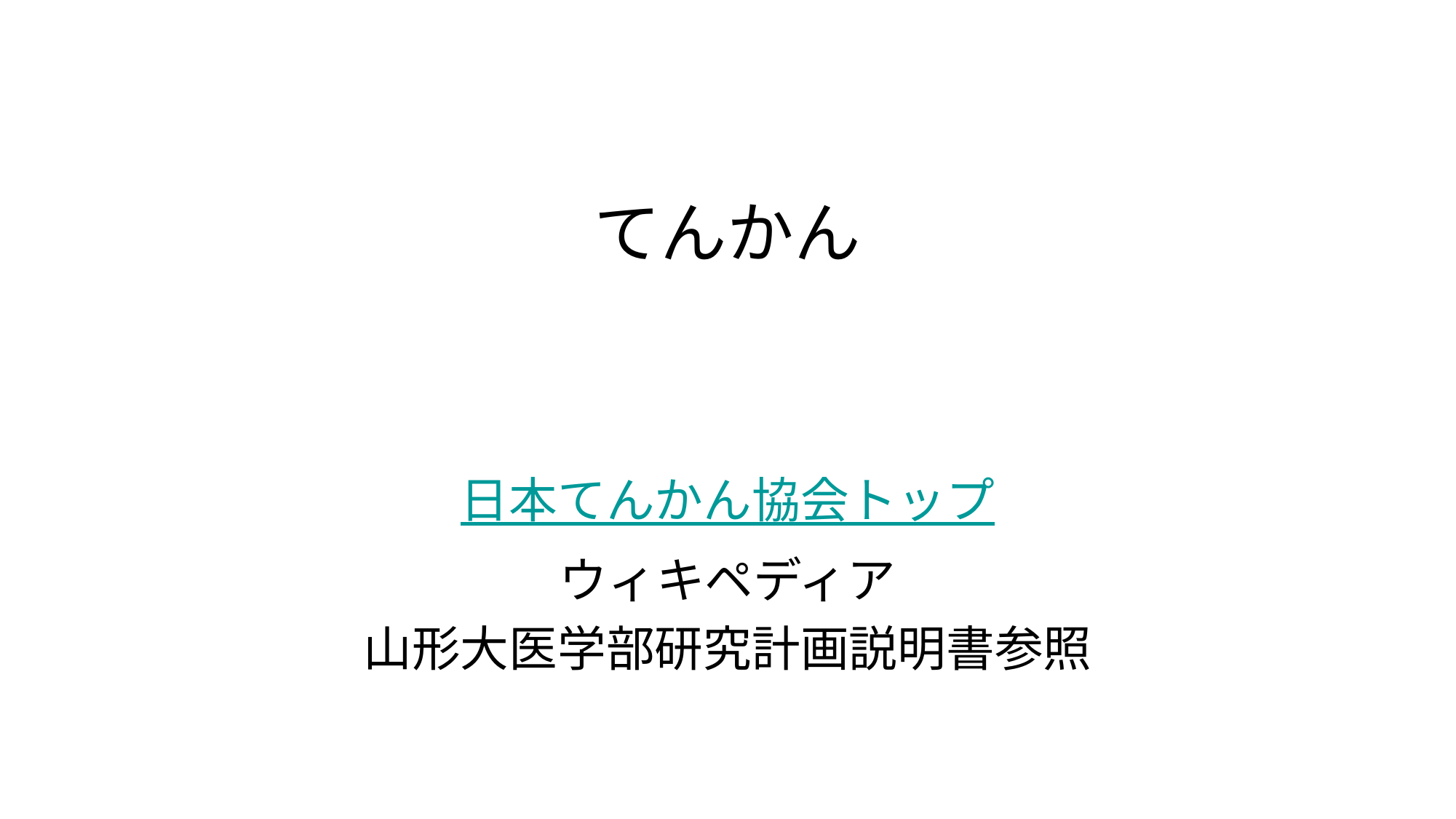

# てんかん
日本てんかん協会トップ
ウィキペディア
山形大医学部研究計画説明書参照